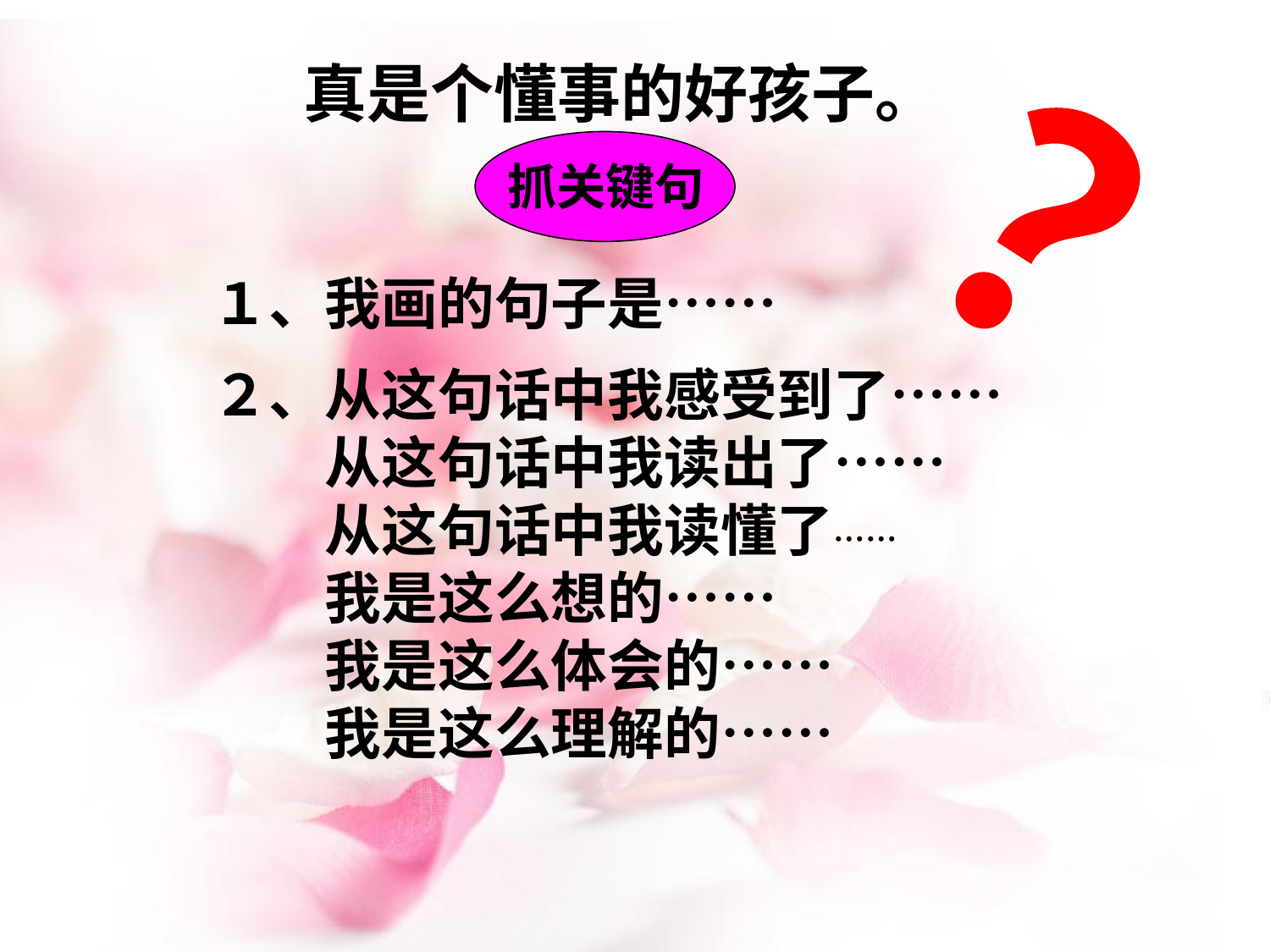

真是个懂事的好孩子。

抓关键句
？
１、我画的句子是……
２、从这句话中我感受到了……
　　从这句话中我读出了……
　　从这句话中我读懂了……
　　我是这么想的……
　　我是这么体会的……
　　我是这么理解的……